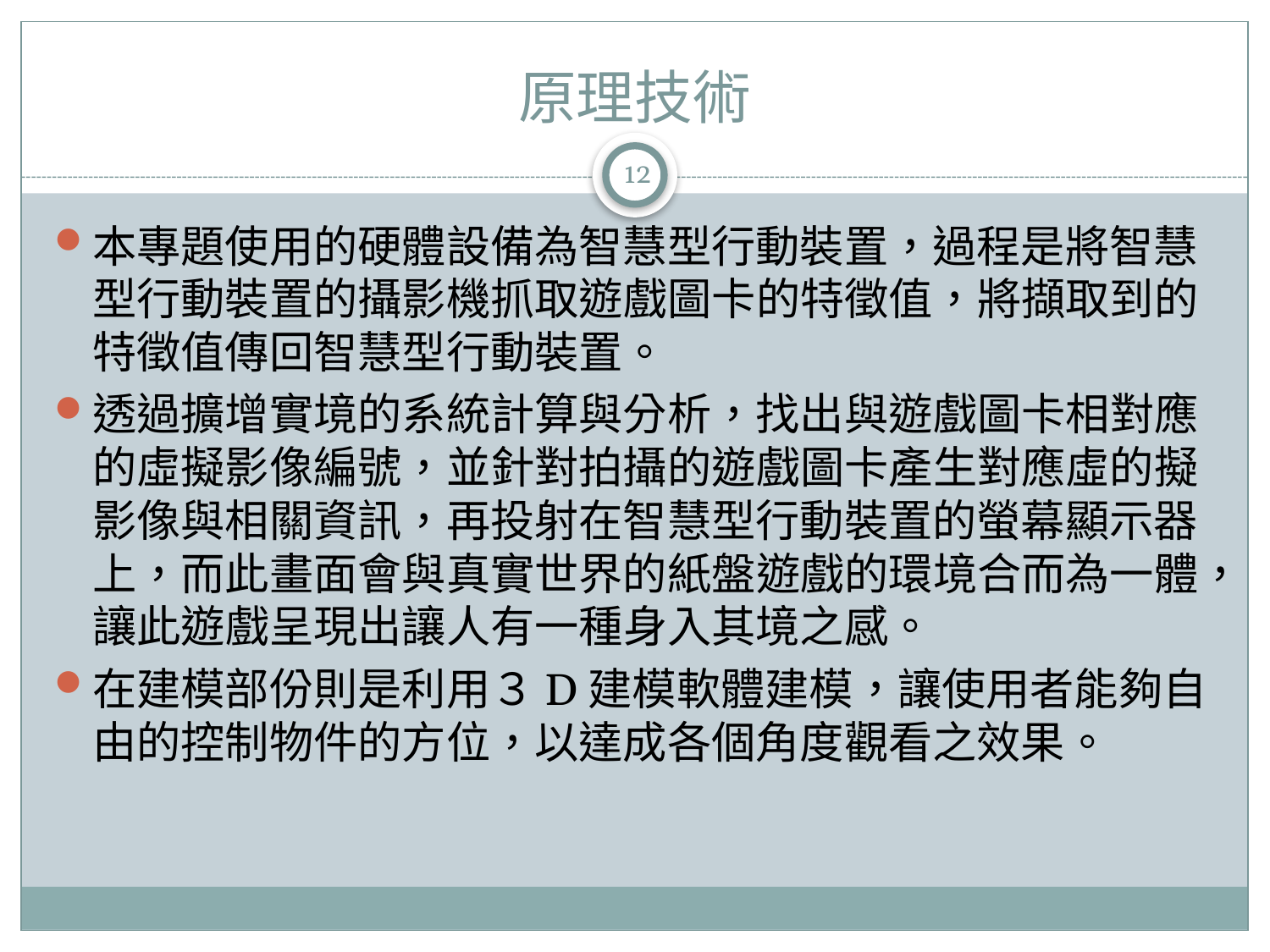

# 原理技術
12
本專題使用的硬體設備為智慧型行動裝置，過程是將智慧型行動裝置的攝影機抓取遊戲圖卡的特徵值，將擷取到的特徵值傳回智慧型行動裝置。
透過擴增實境的系統計算與分析，找出與遊戲圖卡相對應的虛擬影像編號，並針對拍攝的遊戲圖卡產生對應虛的擬影像與相關資訊，再投射在智慧型行動裝置的螢幕顯示器上，而此畫面會與真實世界的紙盤遊戲的環境合而為一體，讓此遊戲呈現出讓人有一種身入其境之感。
在建模部份則是利用３D建模軟體建模，讓使用者能夠自由的控制物件的方位，以達成各個角度觀看之效果。